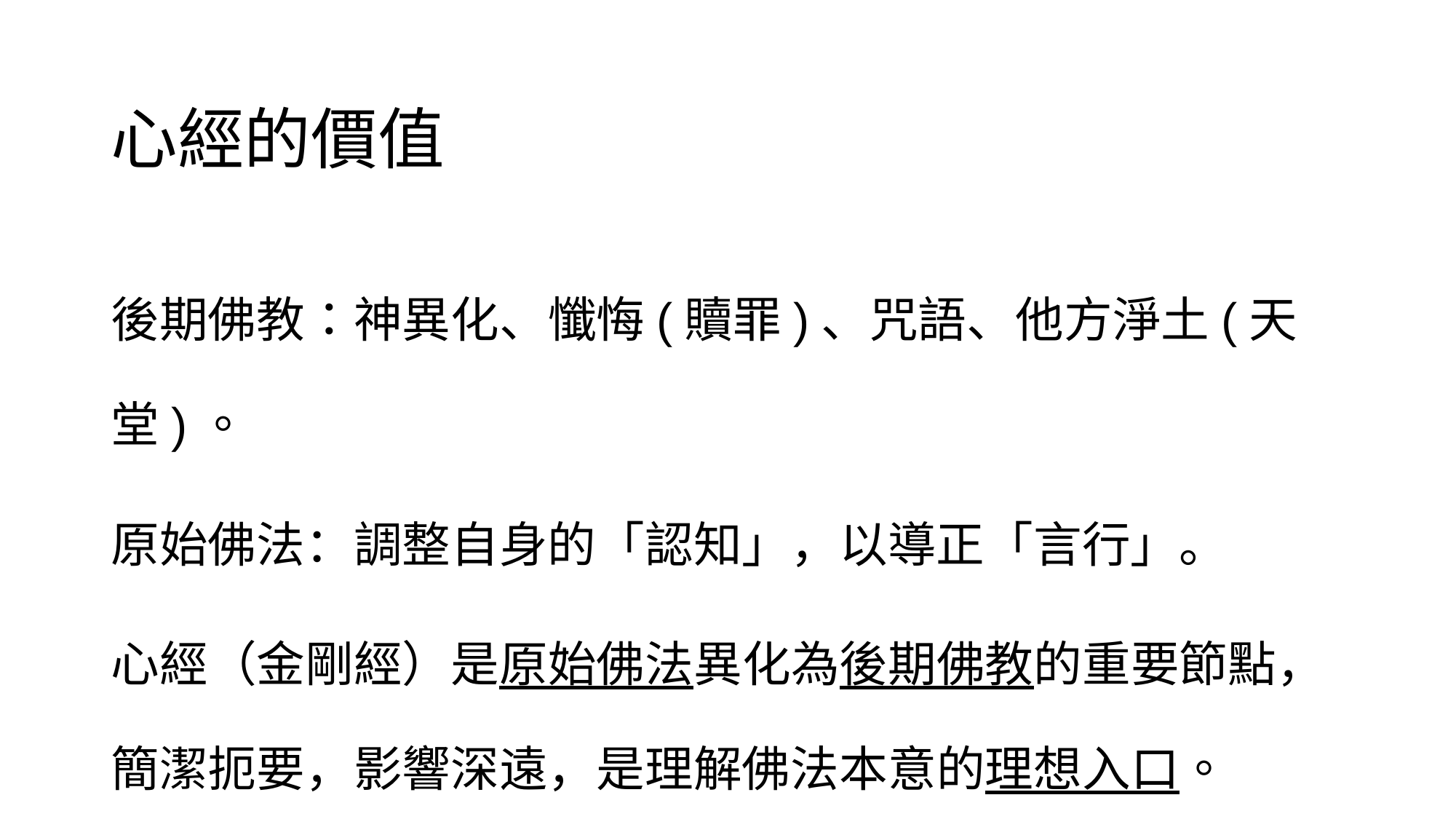

# 心經的價值
後期佛教：神異化、懺悔(贖罪)、咒語、他方淨土(天堂)。
原始佛法：調整自身的「認知」，以導正「言行」。
心經（金剛經）是原始佛法異化為後期佛教的重要節點，簡潔扼要，影響深遠，是理解佛法本意的理想入口。